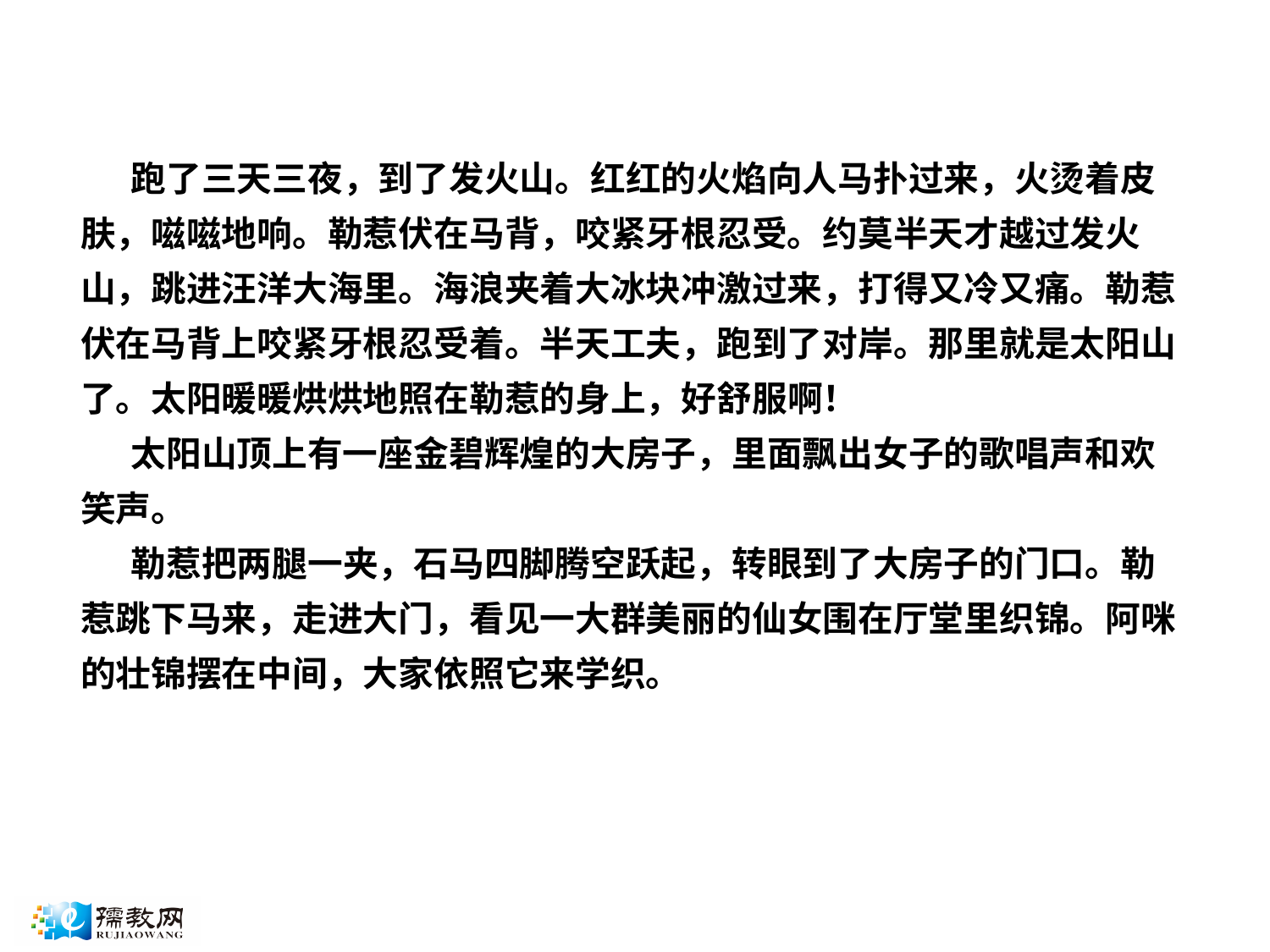

跑了三天三夜，到了发火山。红红的火焰向人马扑过来，火烫着皮肤，嗞嗞地响。勒惹伏在马背，咬紧牙根忍受。约莫半天才越过发火山，跳进汪洋大海里。海浪夹着大冰块冲激过来，打得又冷又痛。勒惹伏在马背上咬紧牙根忍受着。半天工夫，跑到了对岸。那里就是太阳山了。太阳暖暖烘烘地照在勒惹的身上，好舒服啊！
太阳山顶上有一座金碧辉煌的大房子，里面飘出女子的歌唱声和欢笑声。
勒惹把两腿一夹，石马四脚腾空跃起，转眼到了大房子的门口。勒惹跳下马来，走进大门，看见一大群美丽的仙女围在厅堂里织锦。阿咪的壮锦摆在中间，大家依照它来学织。